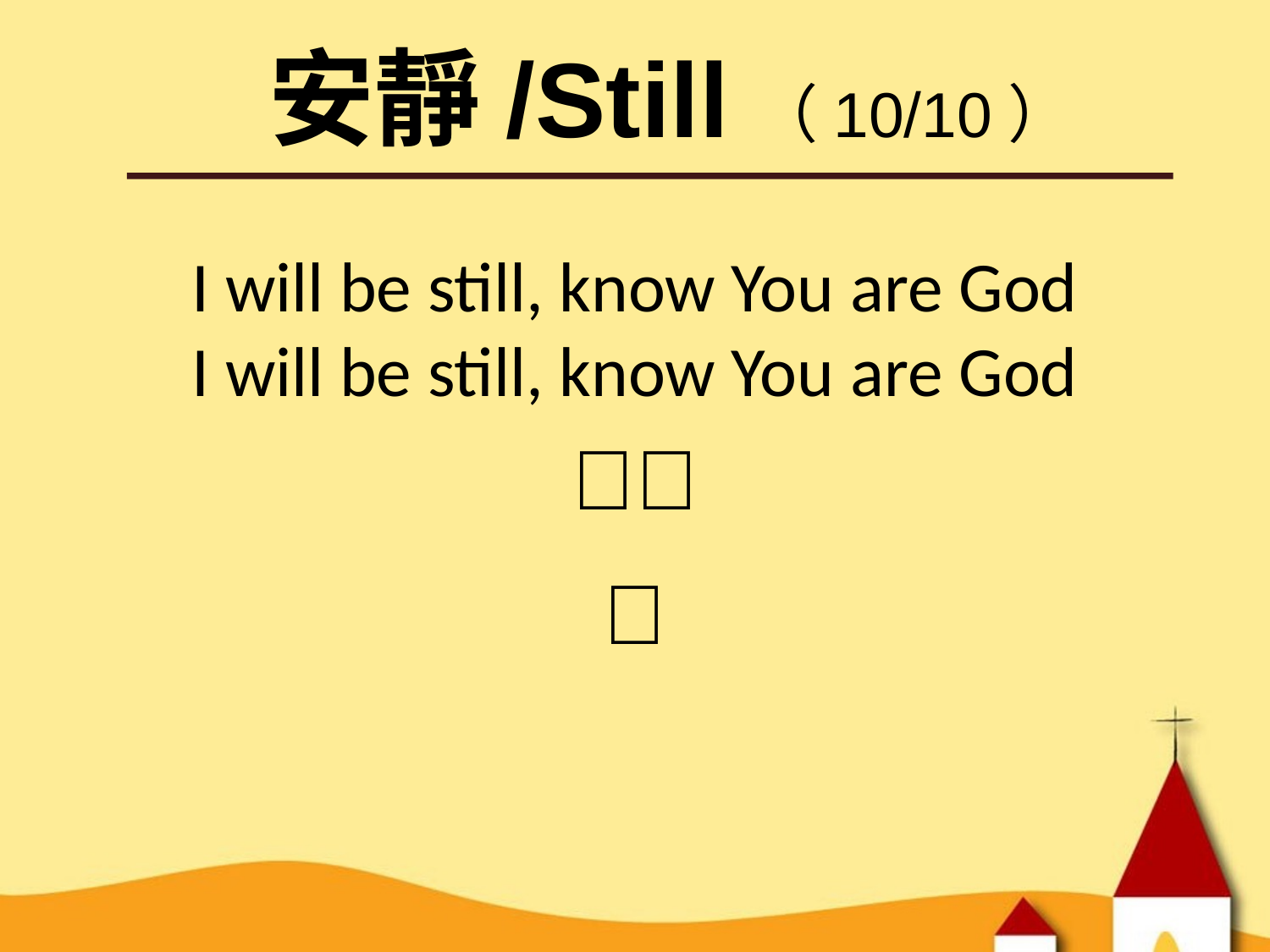

安靜/Still（10/10）

I will be still, know You are God
I will be still, know You are God
􌅤􌅤
􌅦